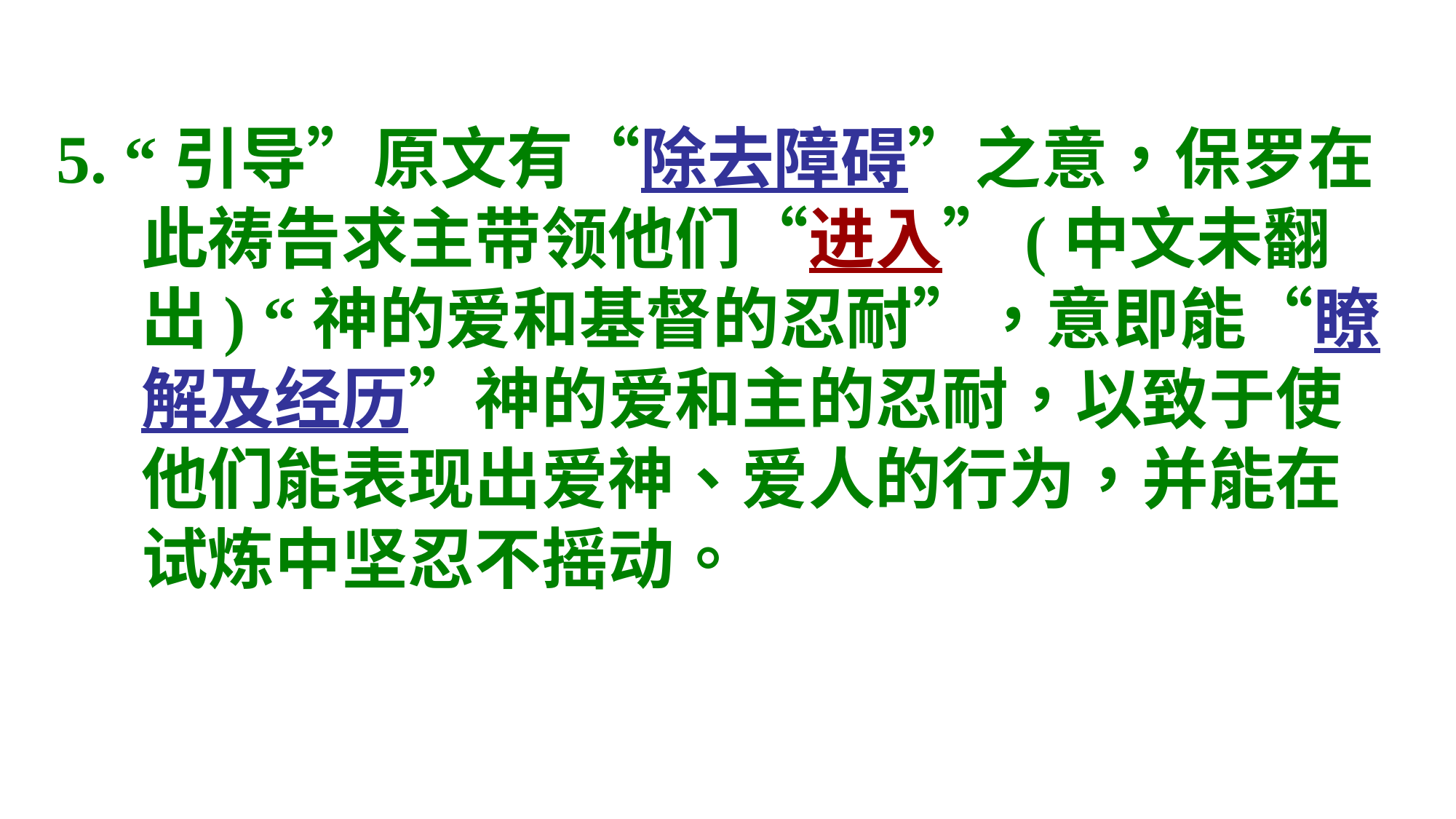

5. “引导”原文有“除去障碍”之意，保罗在此祷告求主带领他们“进入”(中文未翻出) “神的爱和基督的忍耐”，意即能“瞭解及经历”神的爱和主的忍耐，以致于使他们能表现出爱神、爱人的行为，并能在试炼中坚忍不摇动。